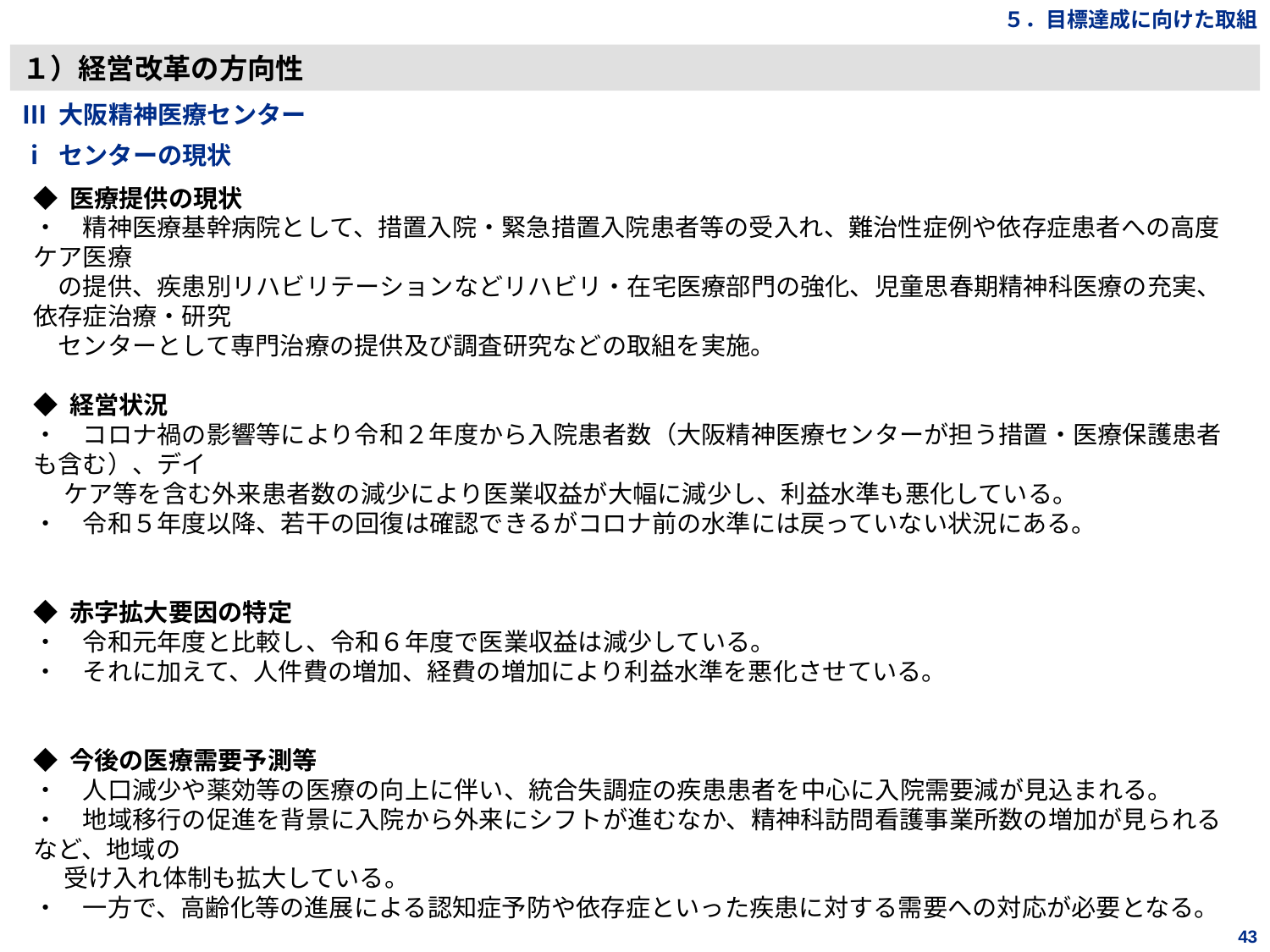

５．目標達成に向けた取組
１）経営改革の方向性
Ⅲ 大阪精神医療センター
ⅰ センターの現状
◆ 医療提供の現状
・　精神医療基幹病院として、措置入院・緊急措置入院患者等の受入れ、難治性症例や依存症患者への高度ケア医療
　の提供、疾患別リハビリテーションなどリハビリ・在宅医療部門の強化、児童思春期精神科医療の充実、依存症治療・研究
　センターとして専門治療の提供及び調査研究などの取組を実施。

◆ 経営状況
・　コロナ禍の影響等により令和２年度から入院患者数（大阪精神医療センターが担う措置・医療保護患者も含む）、デイ
　 ケア等を含む外来患者数の減少により医業収益が大幅に減少し、利益水準も悪化している。
・　令和５年度以降、若干の回復は確認できるがコロナ前の水準には戻っていない状況にある。

◆ 赤字拡大要因の特定
・　令和元年度と比較し、令和６年度で医業収益は減少している。
・　それに加えて、人件費の増加、経費の増加により利益水準を悪化させている。

◆ 今後の医療需要予測等
・　人口減少や薬効等の医療の向上に伴い、統合失調症の疾患患者を中心に入院需要減が見込まれる。
・　地域移行の促進を背景に入院から外来にシフトが進むなか、精神科訪問看護事業所数の増加が見られるなど、地域の
　 受け入れ体制も拡大している。
・　一方で、高齢化等の進展による認知症予防や依存症といった疾患に対する需要への対応が必要となる。
43